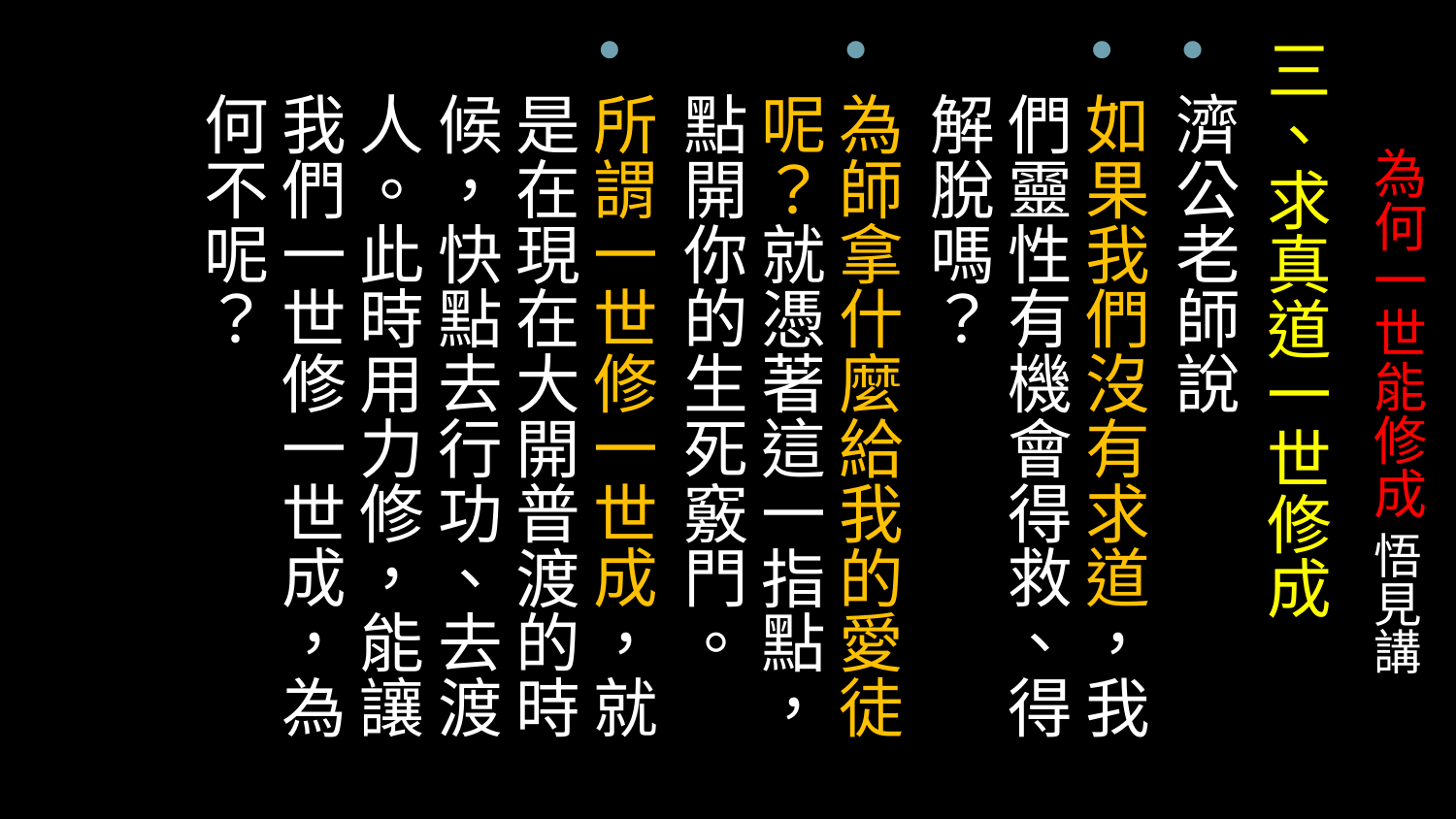

三、求真道一世修成
濟公老師說
如果我們沒有求道，我們靈性有機會得救、得解脫嗎？
為師拿什麼給我的愛徒呢？就憑著這一指點，點開你的生死竅門。
所謂一世修一世成，就是在現在大開普渡的時候，快點去行功、去渡人。此時用力修，能讓我們一世修一世成，為何不呢？

# 為何一世能修成 悟見講